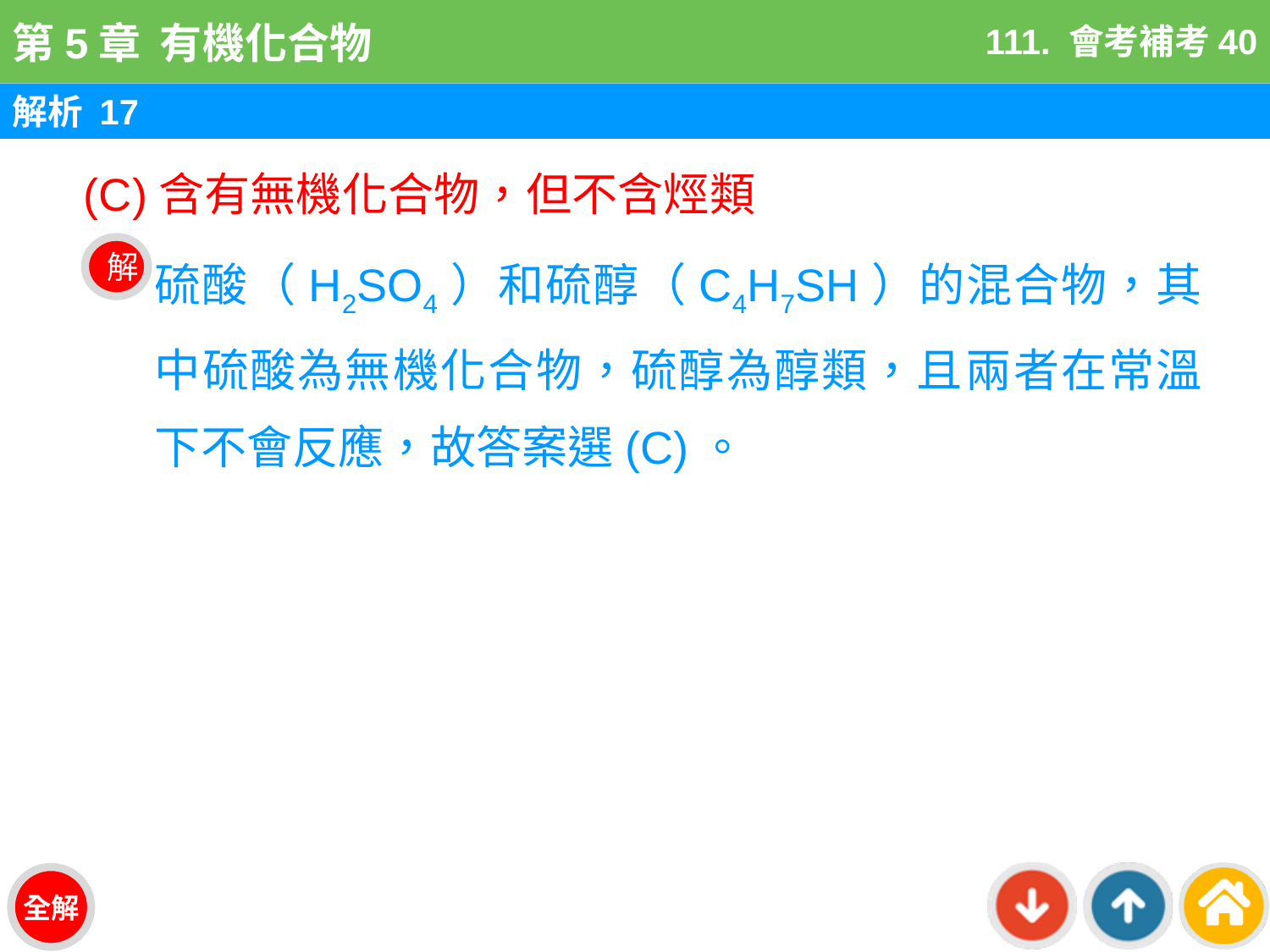

111. 會考補考40
解析 17
(C)含有無機化合物，但不含烴類
硫酸（H2SO4）和硫醇（C4H7SH）的混合物，其中硫酸為無機化合物，硫醇為醇類，且兩者在常溫下不會反應，故答案選(C)。
解
全解